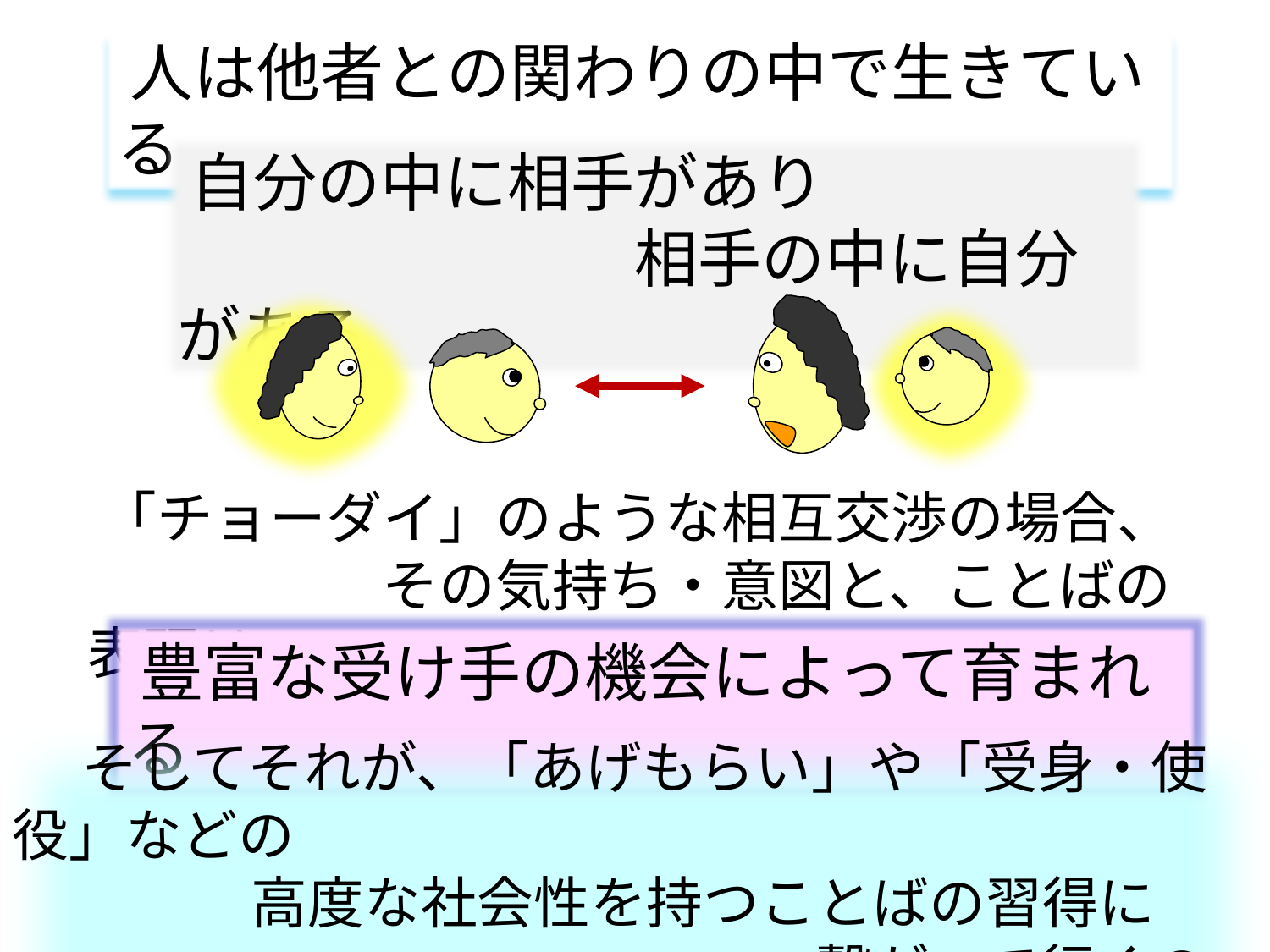

人は他者との関わりの中で生きている
自分の中に相手があり
　　　　　　　相手の中に自分がある

「チョーダイ」のような相互交渉の場合、
　　　　　その気持ち・意図と、ことばの表現は
豊富な受け手の機会によって育まれる
　そしてそれが、「あげもらい」や「受身・使役」などの
　　　　高度な社会性を持つことばの習得に
　　　　　　　　　　　　　　繋がって行くのではないか